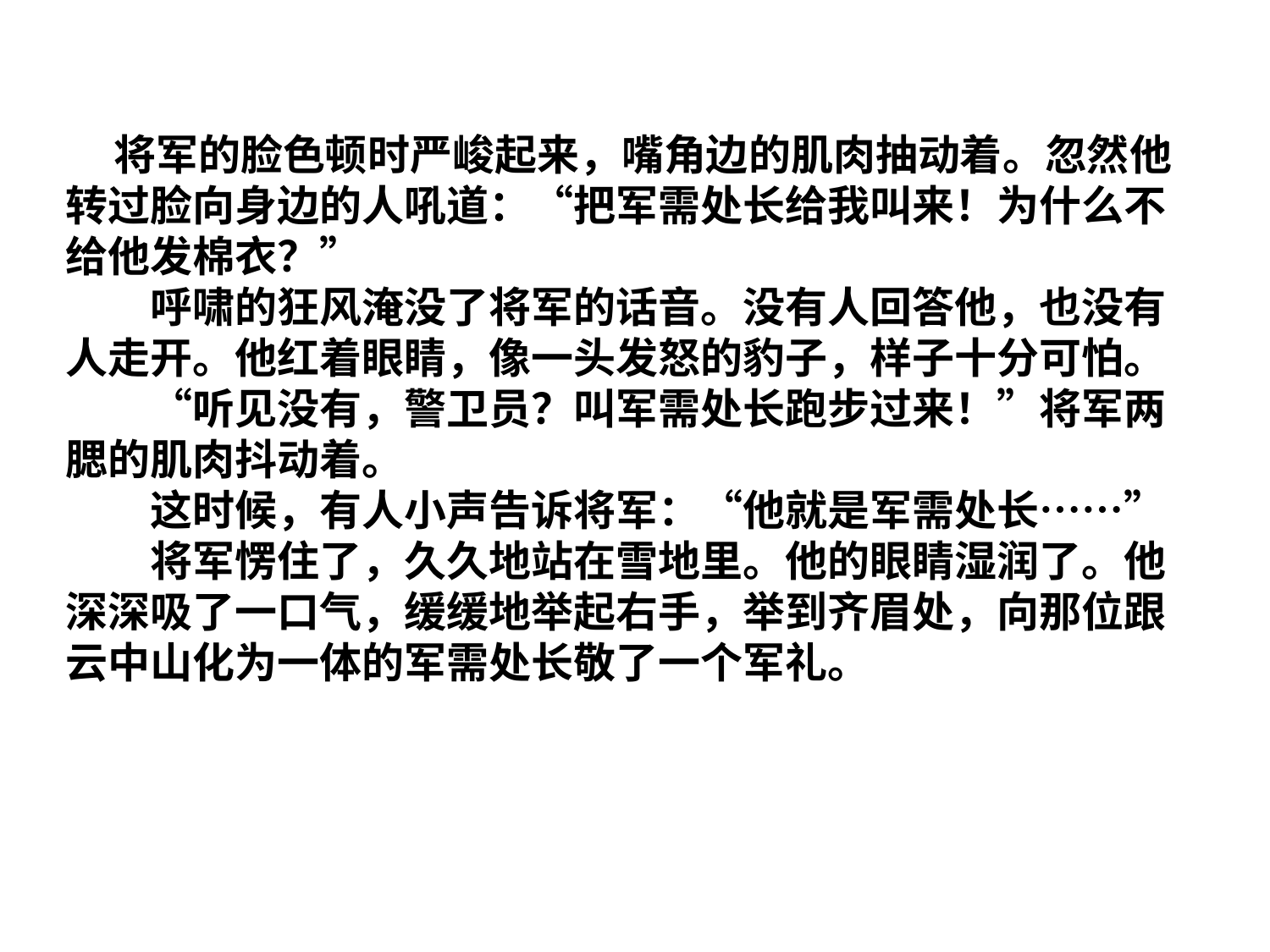

将军的脸色顿时严峻起来，嘴角边的肌肉抽动着。忽然他转过脸向身边的人吼道：“把军需处长给我叫来！为什么不给他发棉衣？”
　　呼啸的狂风淹没了将军的话音。没有人回答他，也没有人走开。他红着眼睛，像一头发怒的豹子，样子十分可怕。
　　“听见没有，警卫员？叫军需处长跑步过来！”将军两腮的肌肉抖动着。
　　这时候，有人小声告诉将军：“他就是军需处长……”
　　将军愣住了，久久地站在雪地里。他的眼睛湿润了。他深深吸了一口气，缓缓地举起右手，举到齐眉处，向那位跟云中山化为一体的军需处长敬了一个军礼。